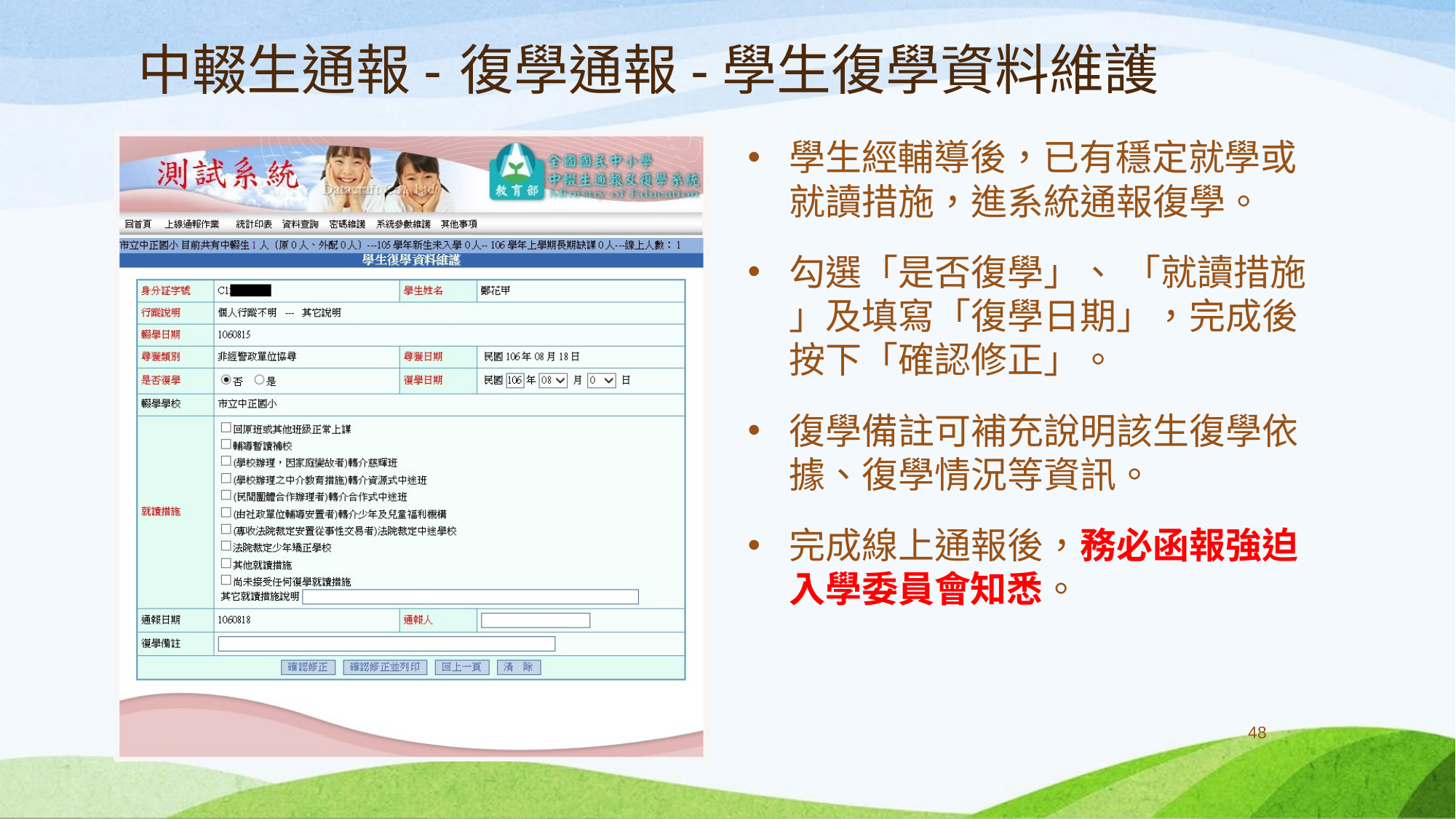

# 中輟生通報-復學通報-學生復學資料維護

學生經輔導後，已有穩定就學或
就讀措施，進系統通報復學。
勾選「是否復學」、 「就讀措施
」及填寫「復學日期」，完成後 按下「確認修正」。
復學備註可補充說明該生復學依 據、復學情況等資訊。
完成線上通報後，務必函報強迫入學委員會知悉。
48